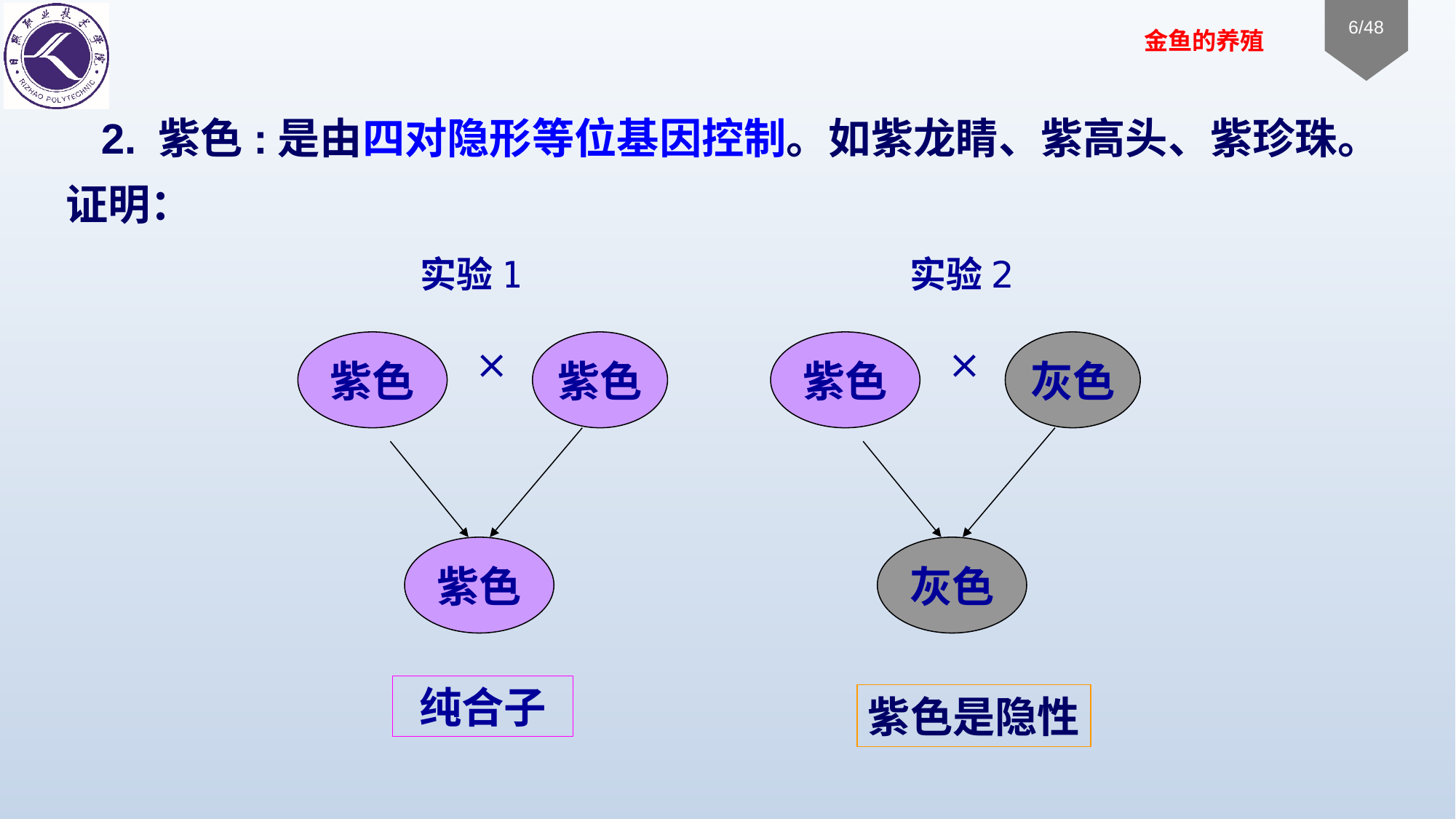

2. 紫色:是由四对隐形等位基因控制。如紫龙睛、紫高头、紫珍珠。证明：
实验1
实验2
紫色
×
紫色

紫色
紫色
×
灰色

灰色
纯合子
紫色是隐性